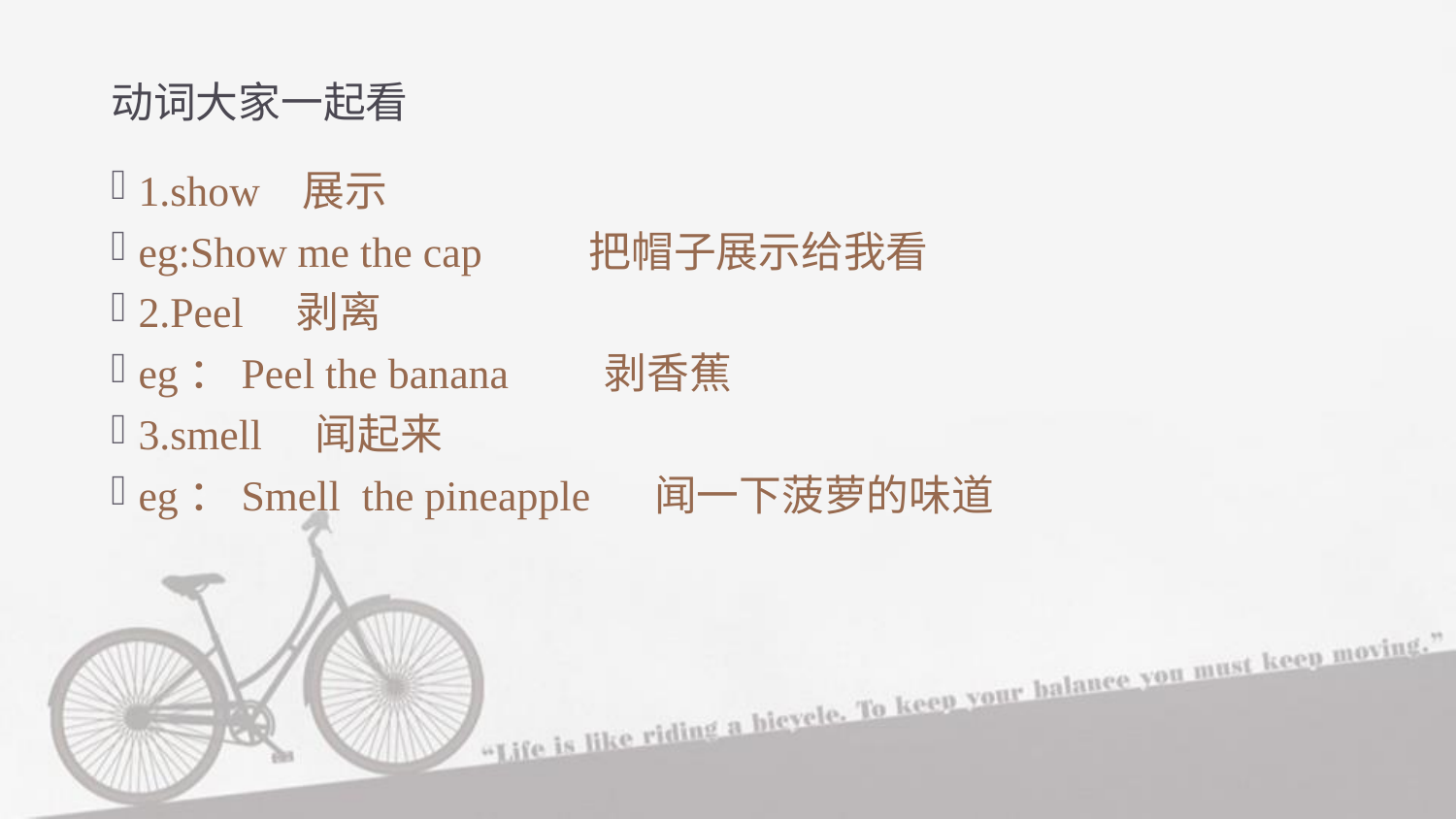

# 动词大家一起看
1.show   展示
eg:Show me the cap         把帽子展示给我看
2.Peel    剥离
eg：Peel the banana        剥香蕉
3.smell    闻起来
eg：Smell  the pineapple     闻一下菠萝的味道